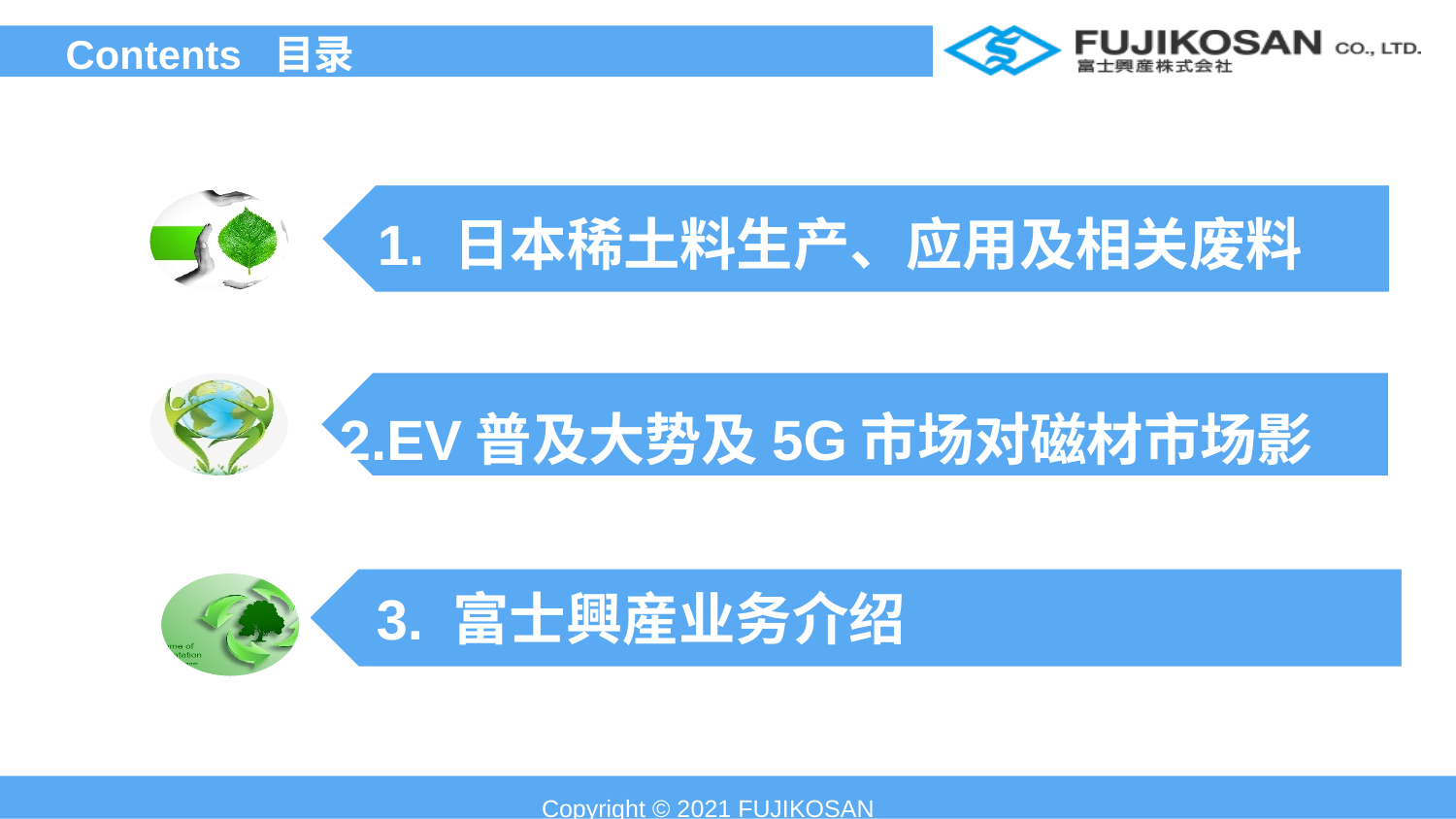

Contents  目录

  1. 日本稀土料生产、应用及相关废料

  2.日本市场稀土物料生产、应用及废料

    2.EV普及大势及5G市场对磁材市场影响

3. 富士興産业务介绍